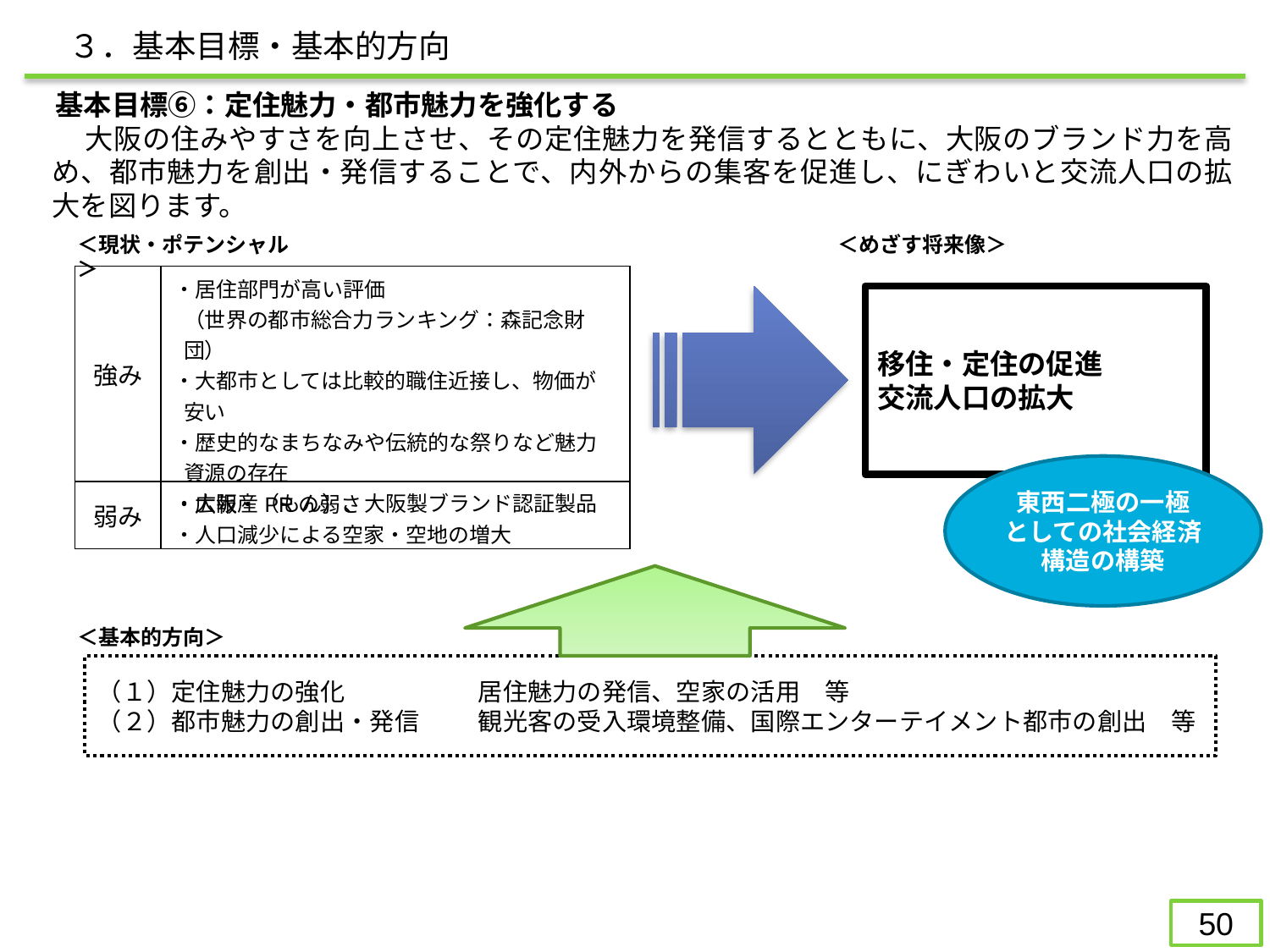

３．基本目標・基本的方向
　基本目標⑥：定住魅力・都市魅力を強化する
　　大阪の住みやすさを向上させ、その定住魅力を発信するとともに、大阪のブランド力を高め、都市魅力を創出・発信することで、内外からの集客を促進し、にぎわいと交流人口の拡大を図ります。
＜現状・ポテンシャル＞
＜めざす将来像＞
| 強み | ・居住部門が高い評価 （世界の都市総合力ランキング：森記念財団） ・大都市としては比較的職住近接し、物価が安い ・歴史的なまちなみや伝統的な祭りなど魅力資源の存在 ・大阪産（もん）、大阪製ブランド認証製品 |
| --- | --- |
| 弱み | ・広報・PRの弱さ ・人口減少による空家・空地の増大 |

移住・定住の促進
交流人口の拡大
東西二極の一極
としての社会経済
構造の構築

＜基本的方向＞
（１）定住魅力の強化		居住魅力の発信、空家の活用　等
（２）都市魅力の創出・発信	観光客の受入環境整備、国際エンターテイメント都市の創出　等
50